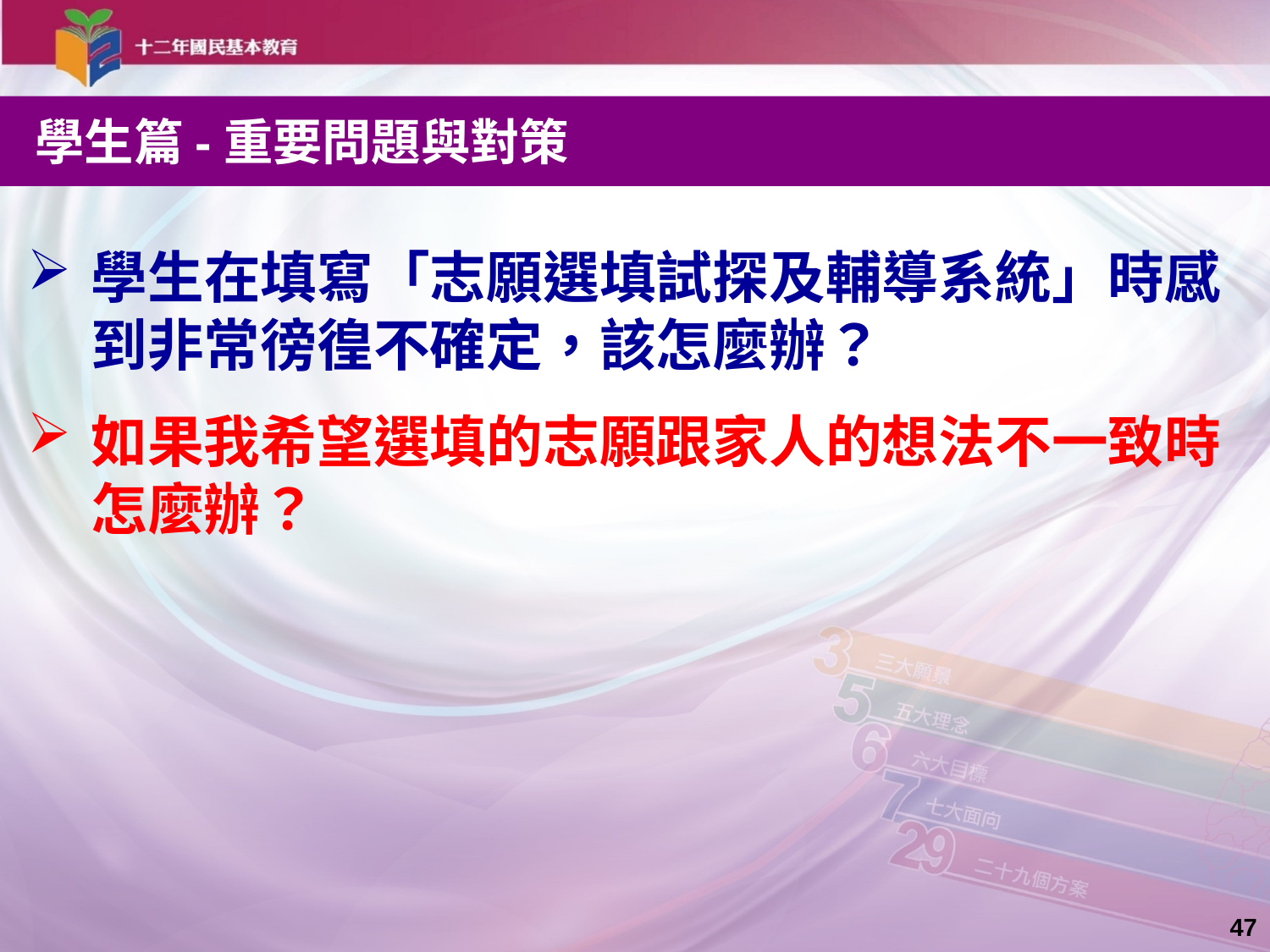

學生篇-重要問題與對策
學生在填寫「志願選填試探及輔導系統」時感到非常徬徨不確定，該怎麼辦？
如果我希望選填的志願跟家人的想法不一致時怎麼辦？
47